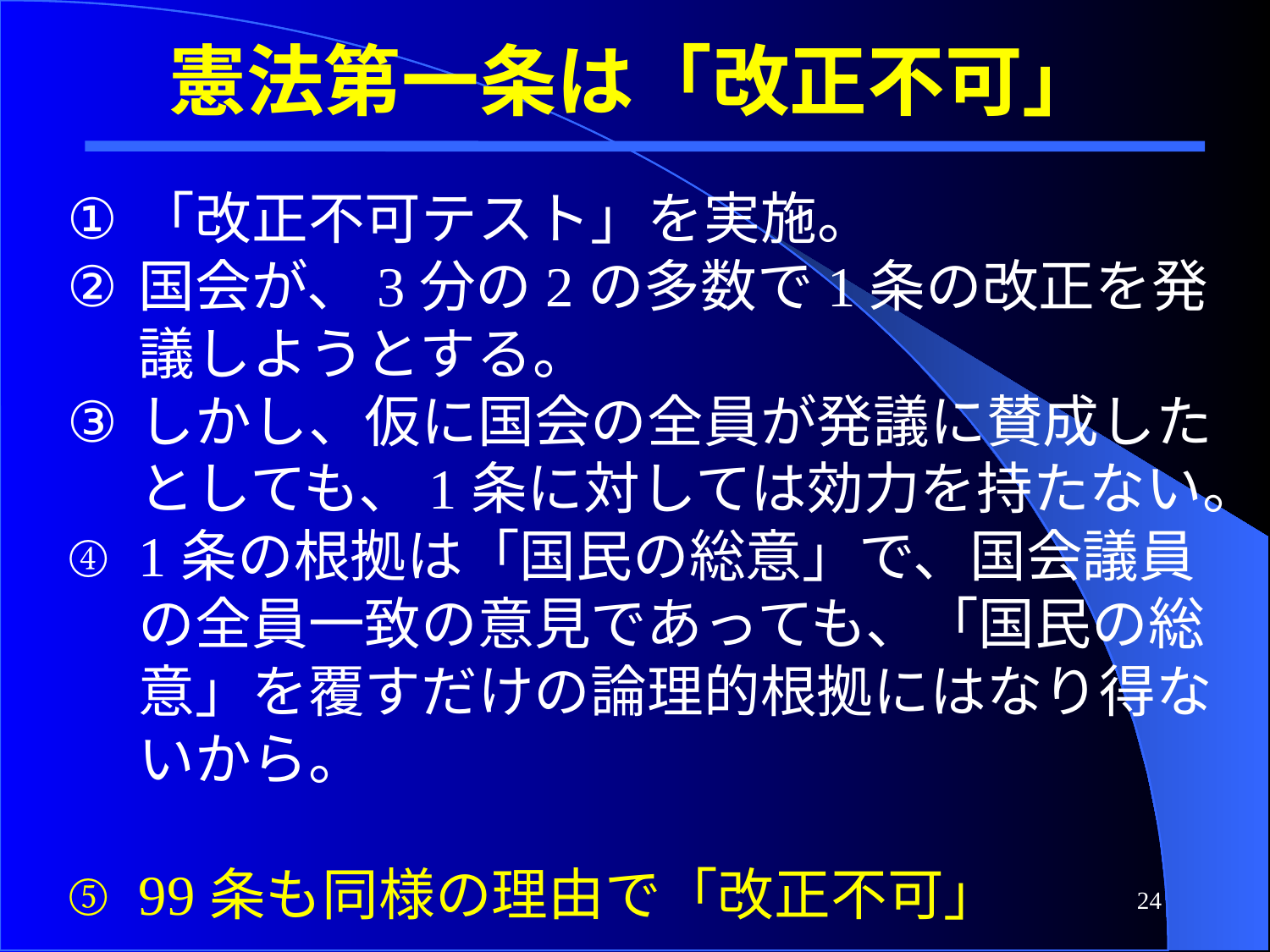

憲法第一条は「改正不可」

「改正不可テスト」を実施。
国会が、3分の2の多数で1条の改正を発議しようとする。
しかし、仮に国会の全員が発議に賛成したとしても、1条に対しては効力を持たない。
1条の根拠は「国民の総意」で、国会議員の全員一致の意見であっても、「国民の総意」を覆すだけの論理的根拠にはなり得ないから。

99条も同様の理由で「改正不可」

24